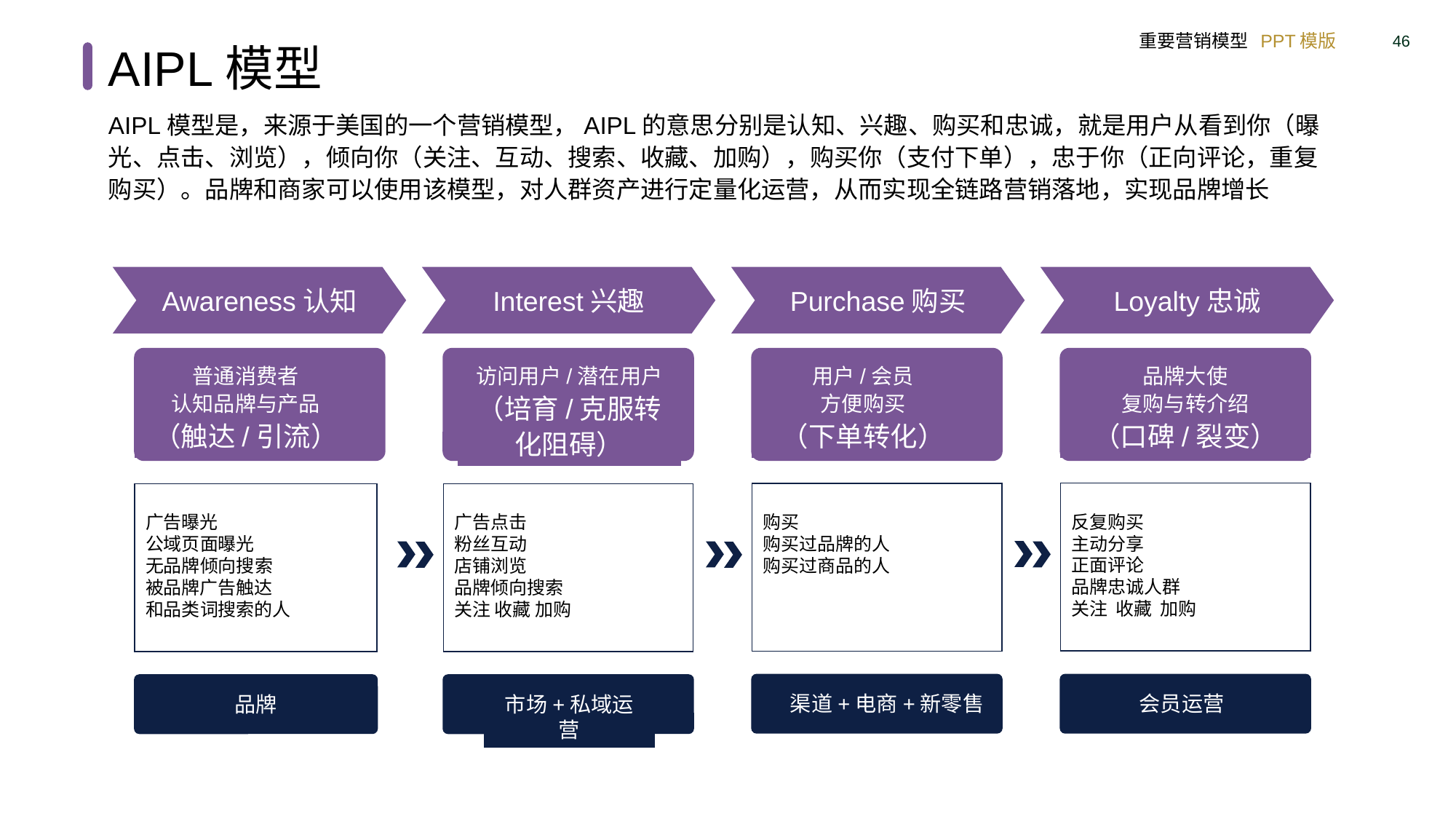

AIPL模型
AIPL模型是，来源于美国的一个营销模型，AIPL的意思分别是认知、兴趣、购买和忠诚，就是用户从看到你（曝光、点击、浏览），倾向你（关注、互动、搜索、收藏、加购），购买你（支付下单），忠于你（正向评论，重复购买）。品牌和商家可以使用该模型，对人群资产进行定量化运营，从而实现全链路营销落地，实现品牌增长
Awareness认知
Interest兴趣
Purchase购买
Loyalty忠诚

普通消费者
认知品牌与产品
（触达/引流）
访问用户/潜在用户
（培育/克服转化阻碍）
用户/会员
方便购买
（下单转化）
品牌大使
复购与转介绍
（口碑/裂变）

反复购买
主动分享
正面评论
品牌忠诚人群
关注  收藏  加购

购买
购买过品牌的人
购买过商品的人

广告曝光
公域页面曝光
无品牌倾向搜索
被品牌广告触达
和品类词搜索的人

广告点击
粉丝互动
店铺浏览
品牌倾向搜索
关注 收藏 加购

渠道+电商+新零售
会员运营
市场+私域运营
品牌